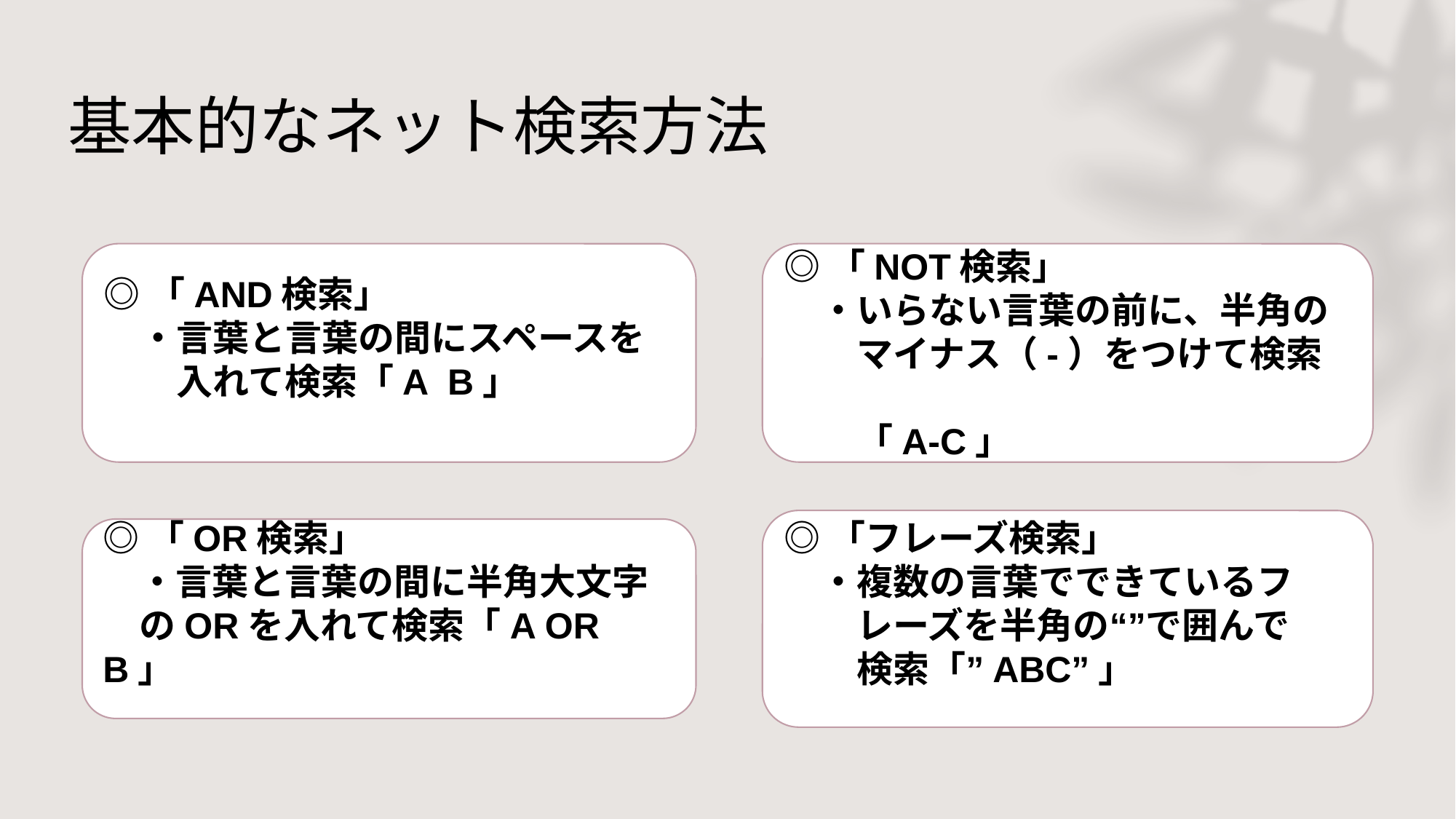

# 基本的なネット検索方法

◎「AND検索」
　・言葉と言葉の間にスペースを
　　入れて検索「A  B」

◎「NOT検索」
　・いらない言葉の前に、半角の
　　マイナス（-）をつけて検索
　　「A-C」
◎「フレーズ検索」
　・複数の言葉でできているフ
　　レーズを半角の“”で囲んで
　　検索「”ABC”」

◎「OR検索」
　・言葉と言葉の間に半角大文字
　のORを入れて検索「A OR B」